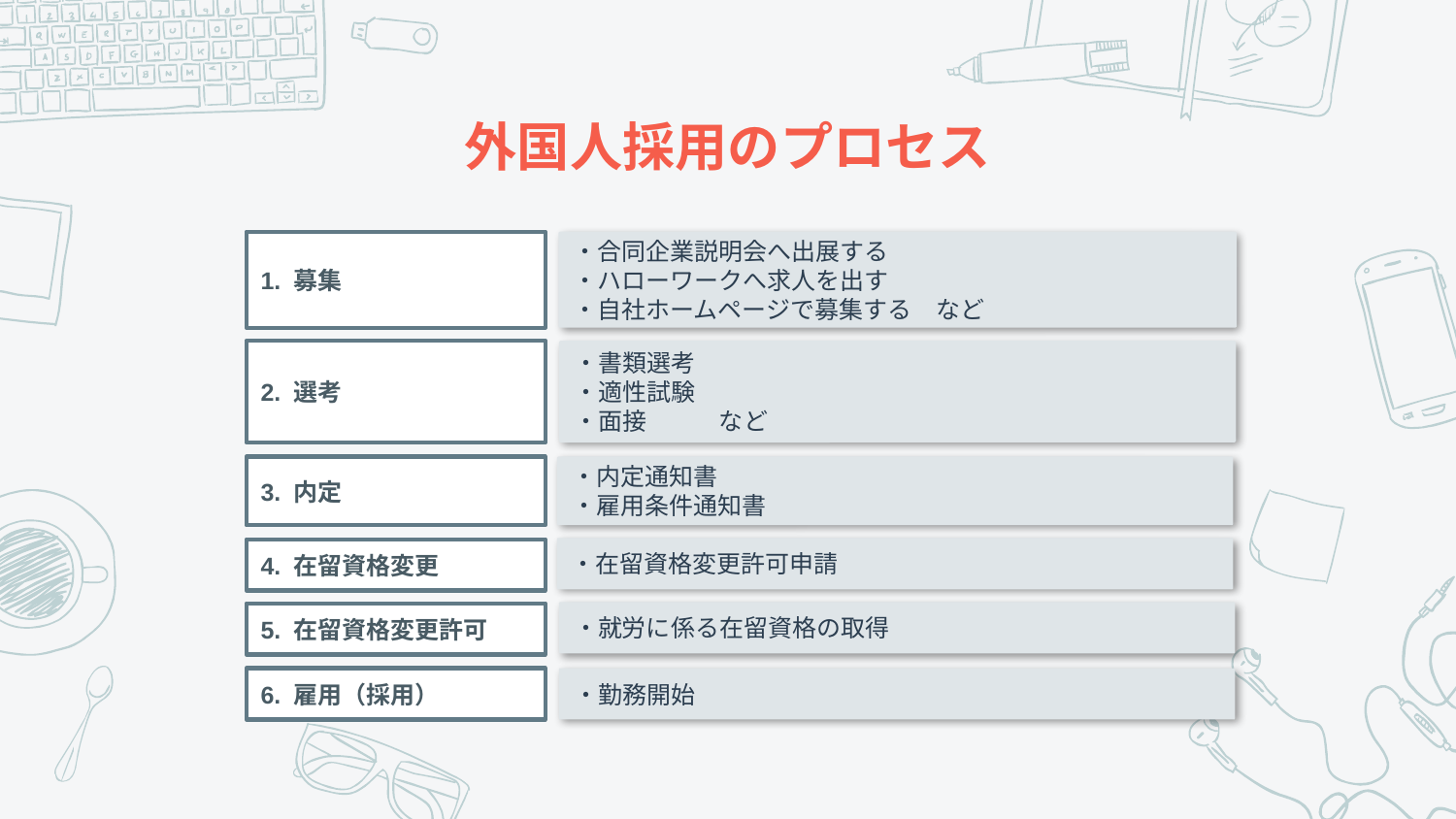

# 外国人採用のプロセス
1. 募集
・合同企業説明会へ出展する
・ハローワークへ求人を出す
・自社ホームページで募集する　など
・書類選考
・適性試験
・面接　　　など
2. 選考
・内定通知書
・雇用条件通知書
3. 内定
・在留資格変更許可申請
4. 在留資格変更
・就労に係る在留資格の取得
5. 在留資格変更許可
6. 雇用（採用）
・勤務開始